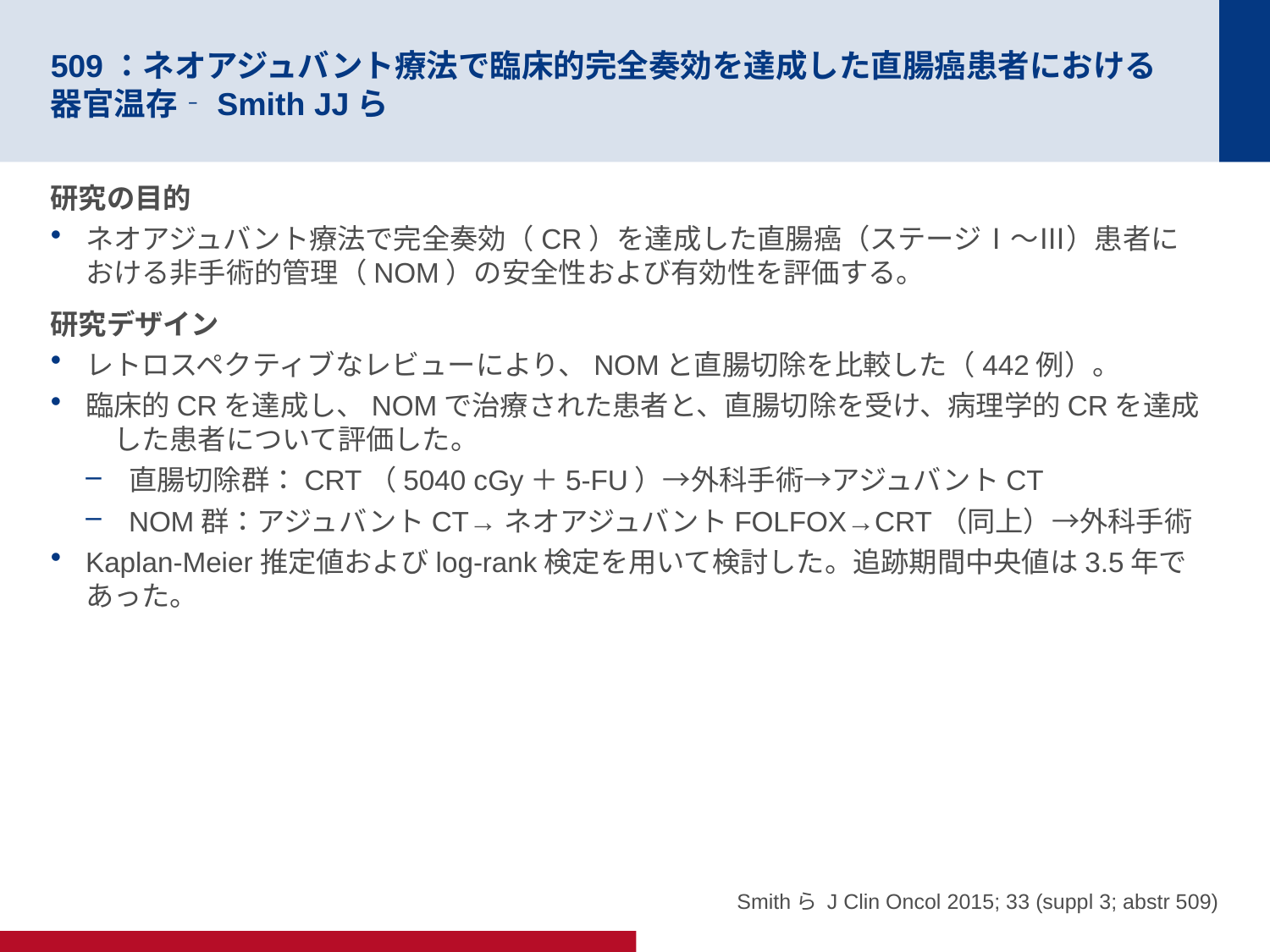

# 509：ネオアジュバント療法で臨床的完全奏効を達成した直腸癌患者における 器官温存‐Smith JJら
研究の目的
ネオアジュバント療法で完全奏効（CR）を達成した直腸癌（ステージⅠ～Ⅲ）患者に　おける非手術的管理（NOM）の安全性および有効性を評価する。
研究デザイン
レトロスペクティブなレビューにより、NOMと直腸切除を比較した（442例）。
臨床的CRを達成し、NOMで治療された患者と、直腸切除を受け、病理学的CRを達成　した患者について評価した。
直腸切除群：CRT（5040 cGy＋5-FU）→外科手術→アジュバントCT
NOM群：アジュバントCT→ネオアジュバントFOLFOX→CRT（同上）→外科手術
Kaplan-Meier推定値およびlog-rank検定を用いて検討した。追跡期間中央値は3.5年で　あった。
Smithら J Clin Oncol 2015; 33 (suppl 3; abstr 509)